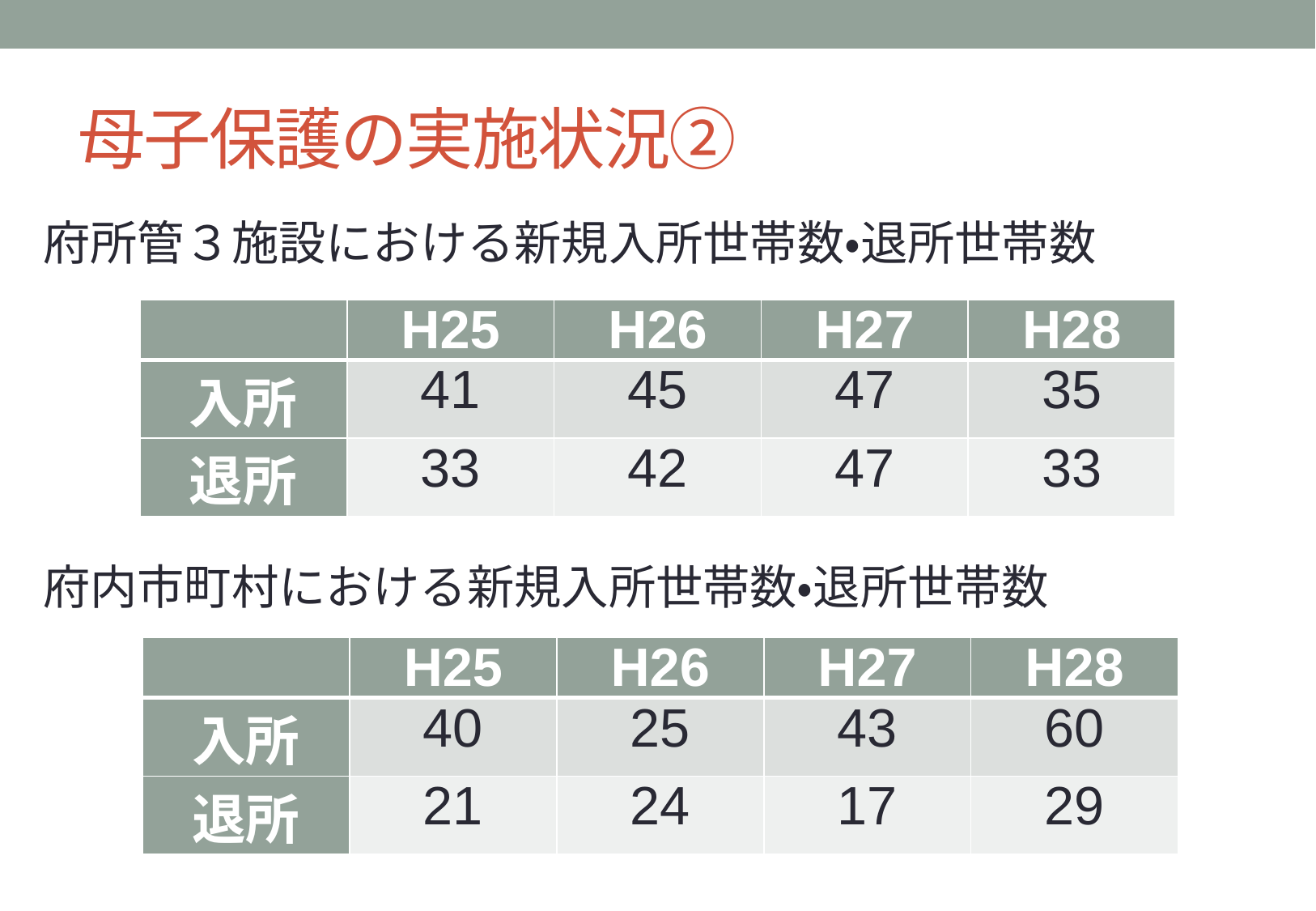

# 母子保護の実施状況②
府所管３施設における新規入所世帯数・退所世帯数
|  | H25 | H26 | H27 | H28 |
| --- | --- | --- | --- | --- |
| 入所 | 41 | 45 | 47 | 35 |
| 退所 | 33 | 42 | 47 | 33 |
府内市町村における新規入所世帯数・退所世帯数
|  | H25 | H26 | H27 | H28 |
| --- | --- | --- | --- | --- |
| 入所 | 40 | 25 | 43 | 60 |
| 退所 | 21 | 24 | 17 | 29 |